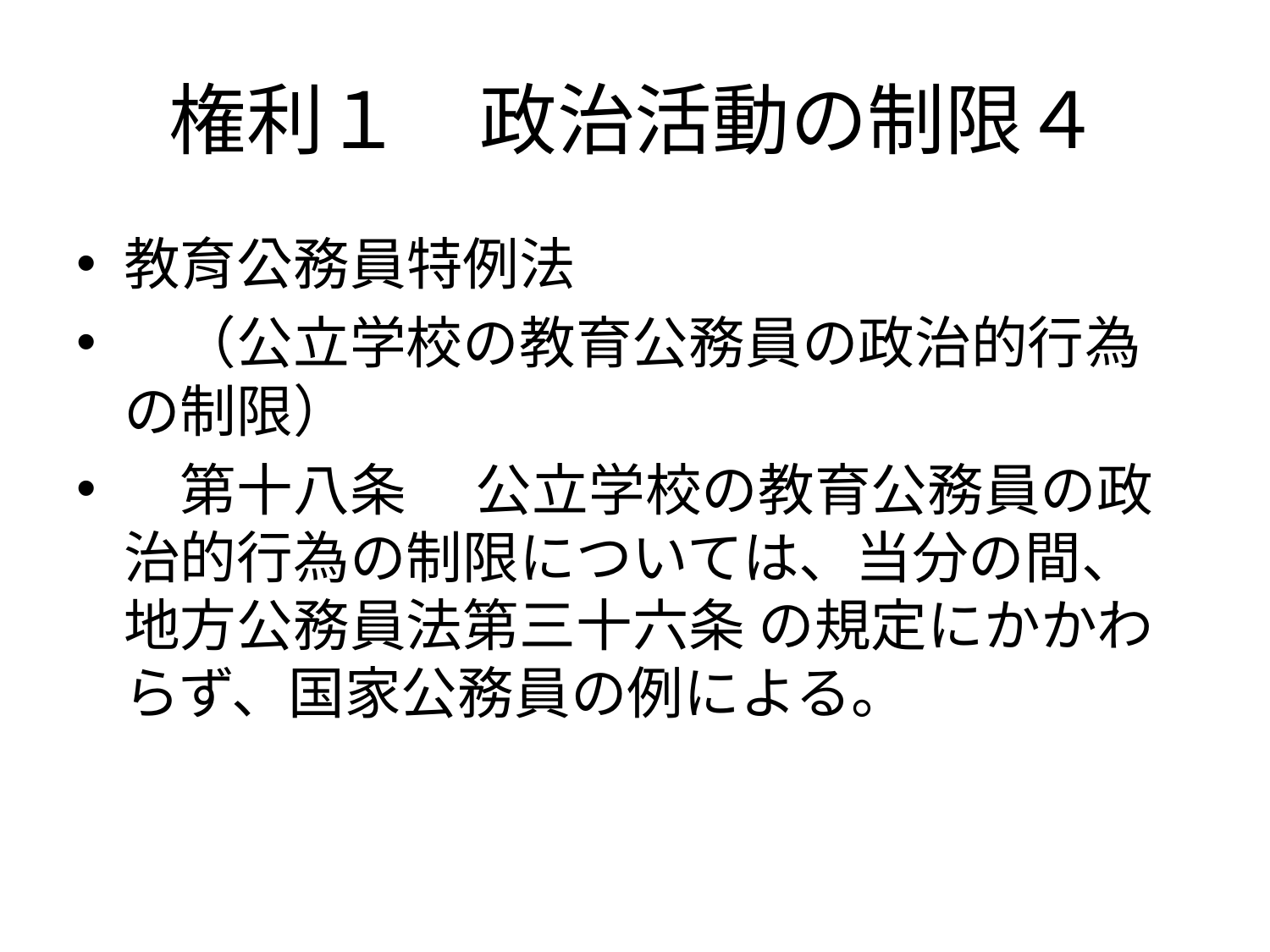

# 権利１　政治活動の制限４
教育公務員特例法
　（公立学校の教育公務員の政治的行為の制限）
　第十八条 　公立学校の教育公務員の政治的行為の制限については、当分の間、地方公務員法第三十六条 の規定にかかわらず、国家公務員の例による。